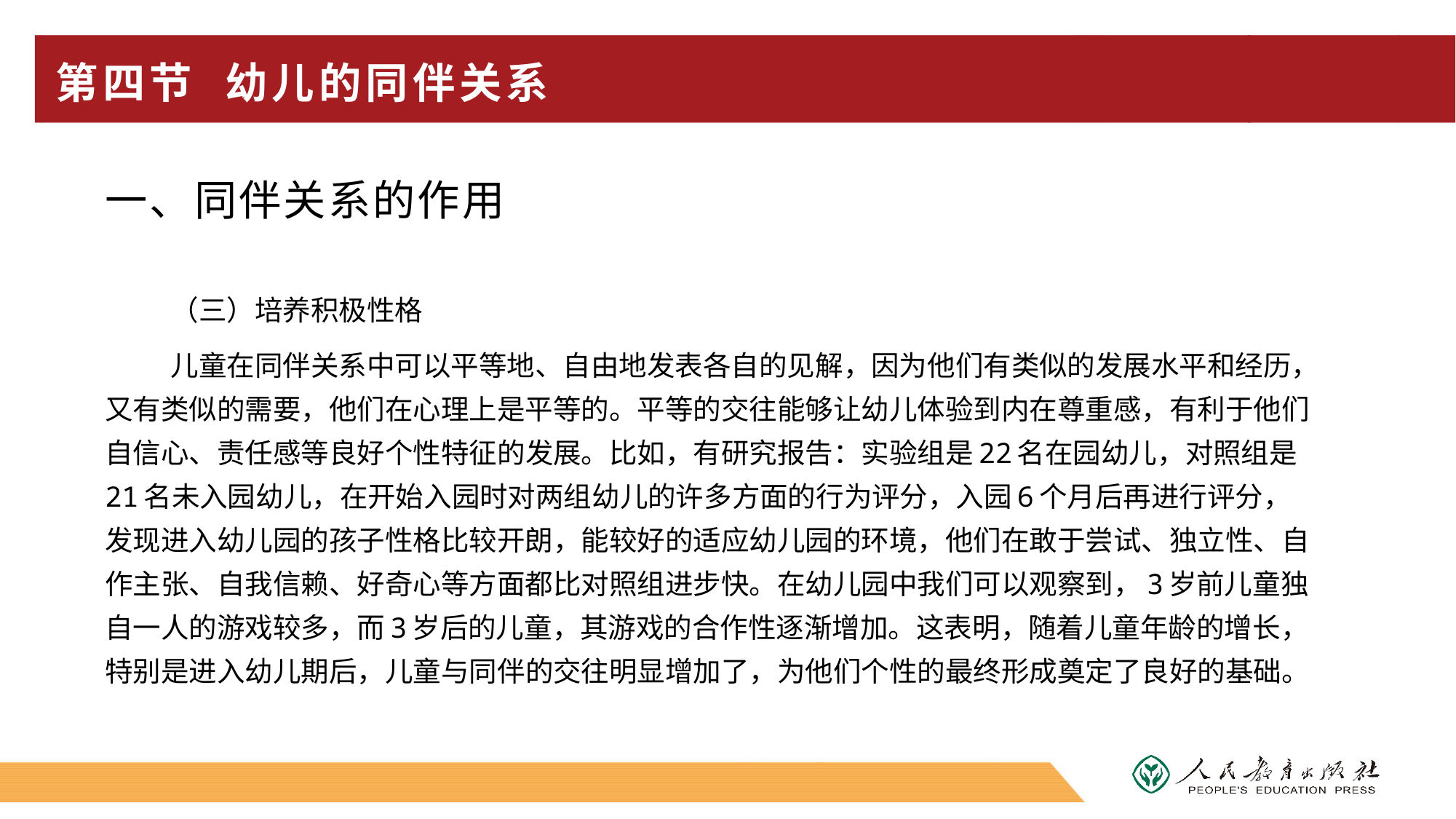

# 第四节  幼儿的同伴关系
一、同伴关系的作用
（三）培养积极性格
儿童在同伴关系中可以平等地、自由地发表各自的见解，因为他们有类似的发展水平和经历，又有类似的需要，他们在心理上是平等的。平等的交往能够让幼儿体验到内在尊重感，有利于他们自信心、责任感等良好个性特征的发展。比如，有研究报告：实验组是22名在园幼儿，对照组是21名未入园幼儿，在开始入园时对两组幼儿的许多方面的行为评分，入园6个月后再进行评分，发现进入幼儿园的孩子性格比较开朗，能较好的适应幼儿园的环境，他们在敢于尝试、独立性、自作主张、自我信赖、好奇心等方面都比对照组进步快。在幼儿园中我们可以观察到，3岁前儿童独自一人的游戏较多，而3岁后的儿童，其游戏的合作性逐渐增加。这表明，随着儿童年龄的增长，特别是进入幼儿期后，儿童与同伴的交往明显增加了，为他们个性的最终形成奠定了良好的基础。